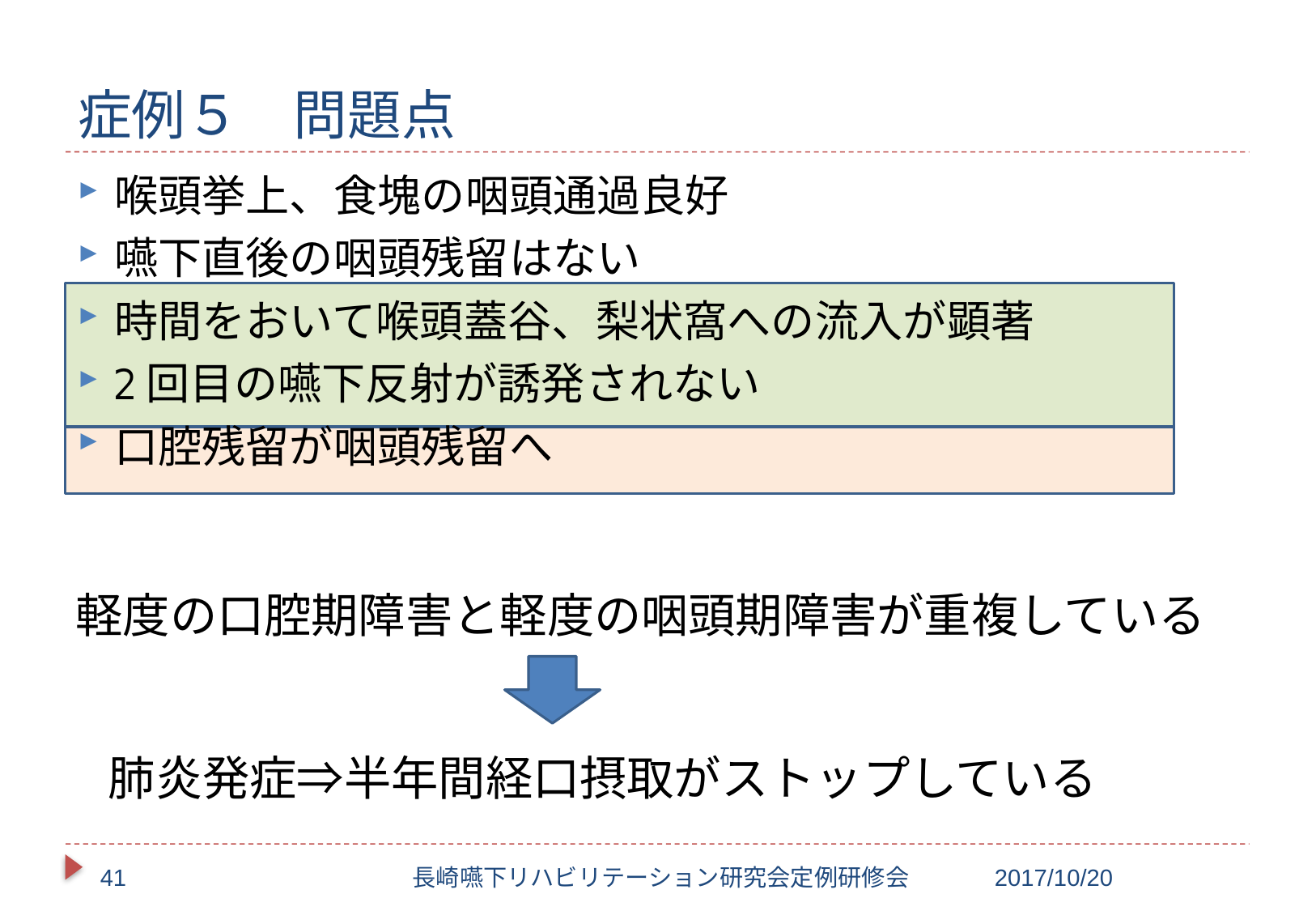

# 症例５　問題点
喉頭挙上、食塊の咽頭通過良好
嚥下直後の咽頭残留はない
時間をおいて喉頭蓋谷、梨状窩への流入が顕著
2回目の嚥下反射が誘発されない
口腔残留が咽頭残留へ

軽度の口腔期障害と軽度の咽頭期障害が重複している

肺炎発症⇒半年間経口摂取がストップしている
41
長崎嚥下リハビリテーション研究会定例研修会
2017/10/20